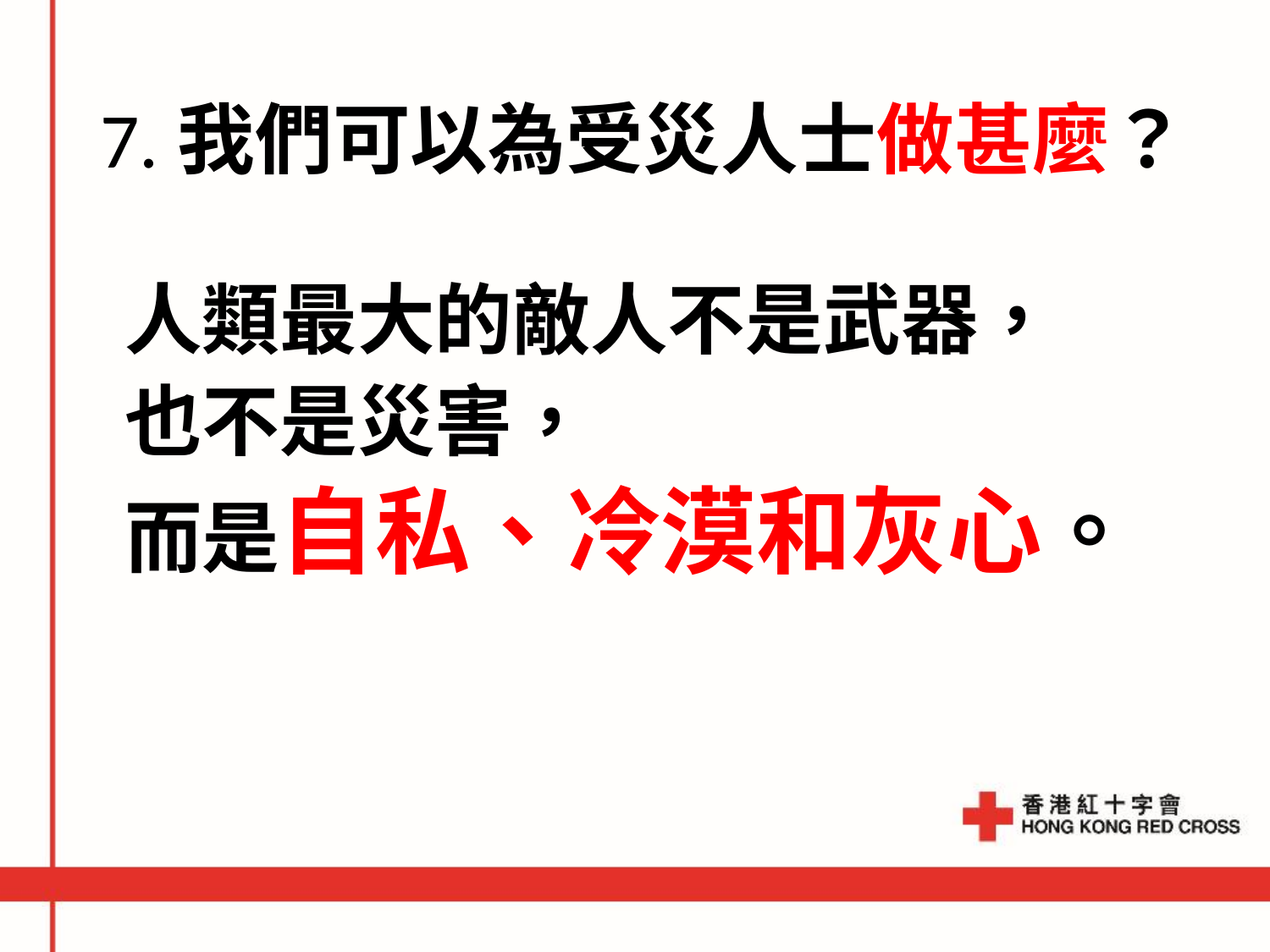

# 7.我們可以為受災人士做甚麼？
人類最大的敵人不是武器，
也不是災害，
而是自私、冷漠和灰心。